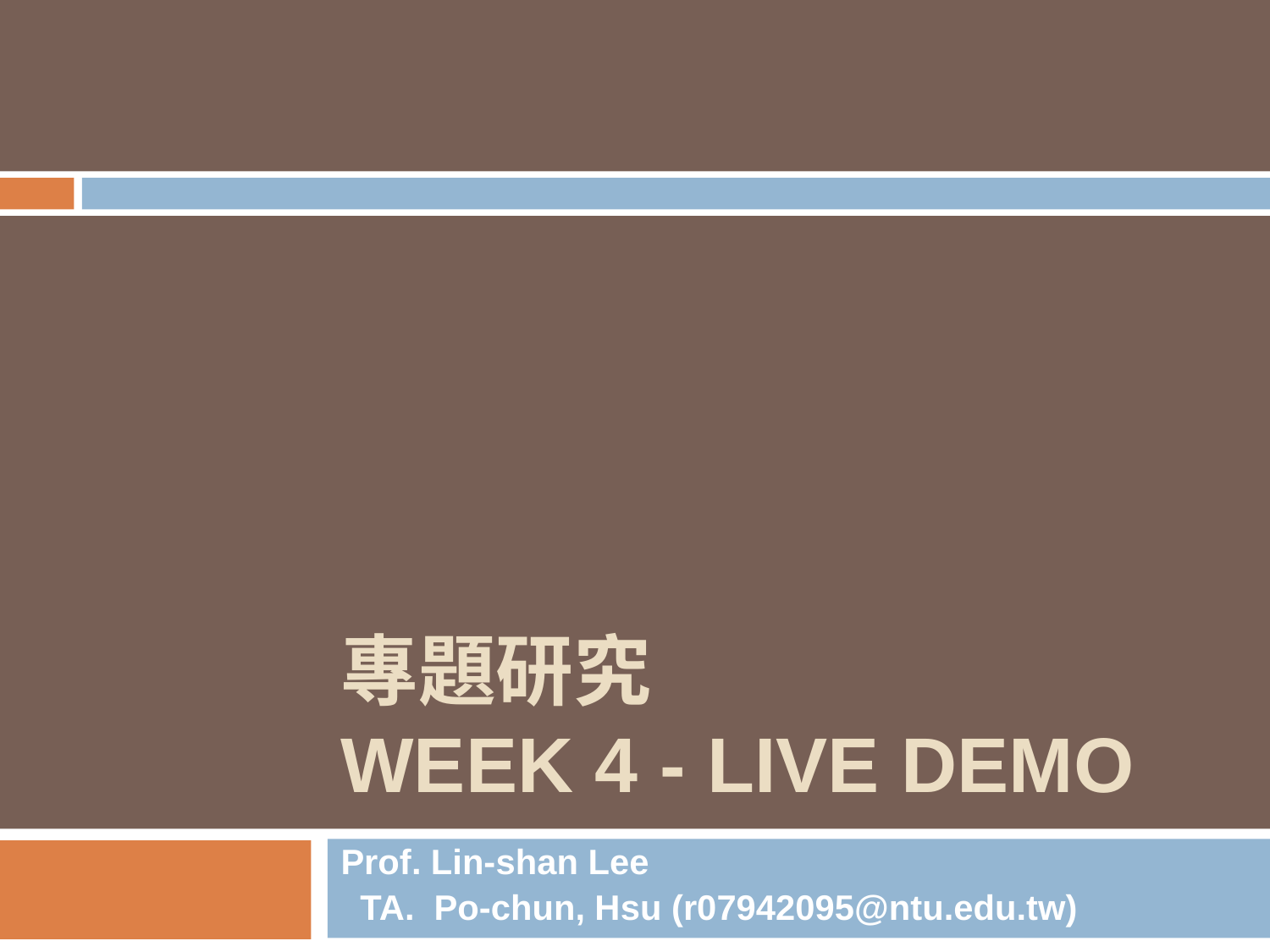

# 專題研究 WEEK 4 - LIVE DEMO
Prof. Lin-shan Lee
  TA.  Po-chun, Hsu (r07942095@ntu.edu.tw)